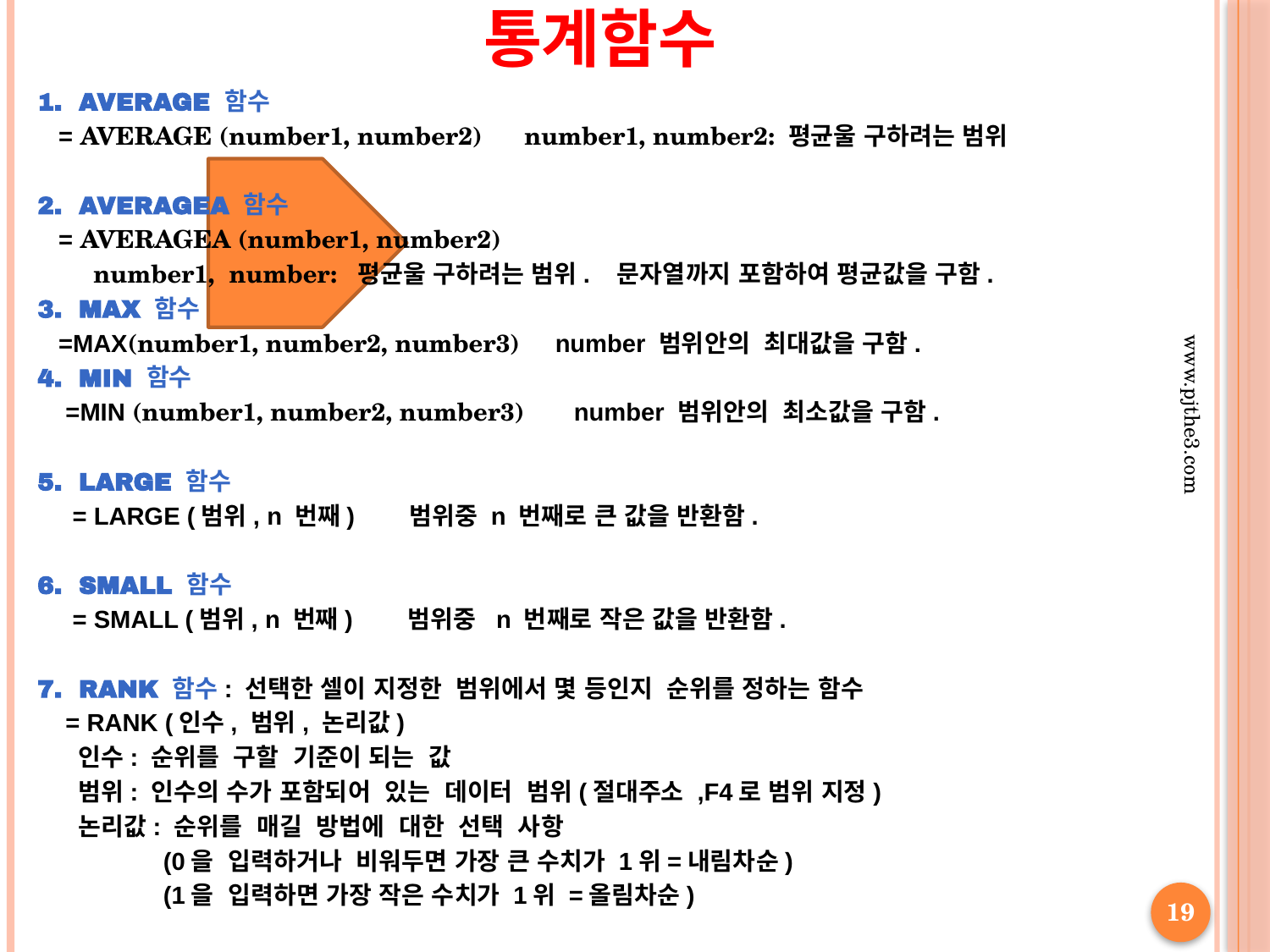

통계함수
1.  AVERAGE 함수
   = AVERAGE (number1, number2)      number1, number2: 평균울 구하려는 범위

2.  AVERAGEA 함수
   = AVERAGEA (number1, number2)
        number1,  number:  평균울 구하려는 범위.   문자열까지 포함하여 평균값을 구함.
3.  MAX 함수
   =MAX(number1, number2, number3)     number 범위안의  최대값을 구함.
4.  MIN 함수
    =MIN (number1, number2, number3)       number 범위안의  최소값을 구함.

5.  LARGE 함수
     = LARGE (범위, n 번째)       범위중 n 번째로 큰 값을 반환함.

6.  SMALL 함수
     = SMALL (범위, n 번째)       범위중  n 번째로 작은 값을 반환함.

7.  RANK 함수: 선택한 셀이 지정한  범위에서 몇 등인지  순위를 정하는 함수
    = RANK (인수, 범위, 논리값)
     인수: 순위를  구할  기준이 되는  값
     범위: 인수의 수가 포함되어  있는  데이터  범위(절대주소 ,F4로 범위 지정)
     논리값: 순위를  매길  방법에  대한  선택  사항
                  (0을  입력하거나  비워두면 가장 큰 수치가 1위=내림차순)
                  (1을  입력하면 가장 작은 수치가 1위 =올림차순)

www.pjthe3.com
19